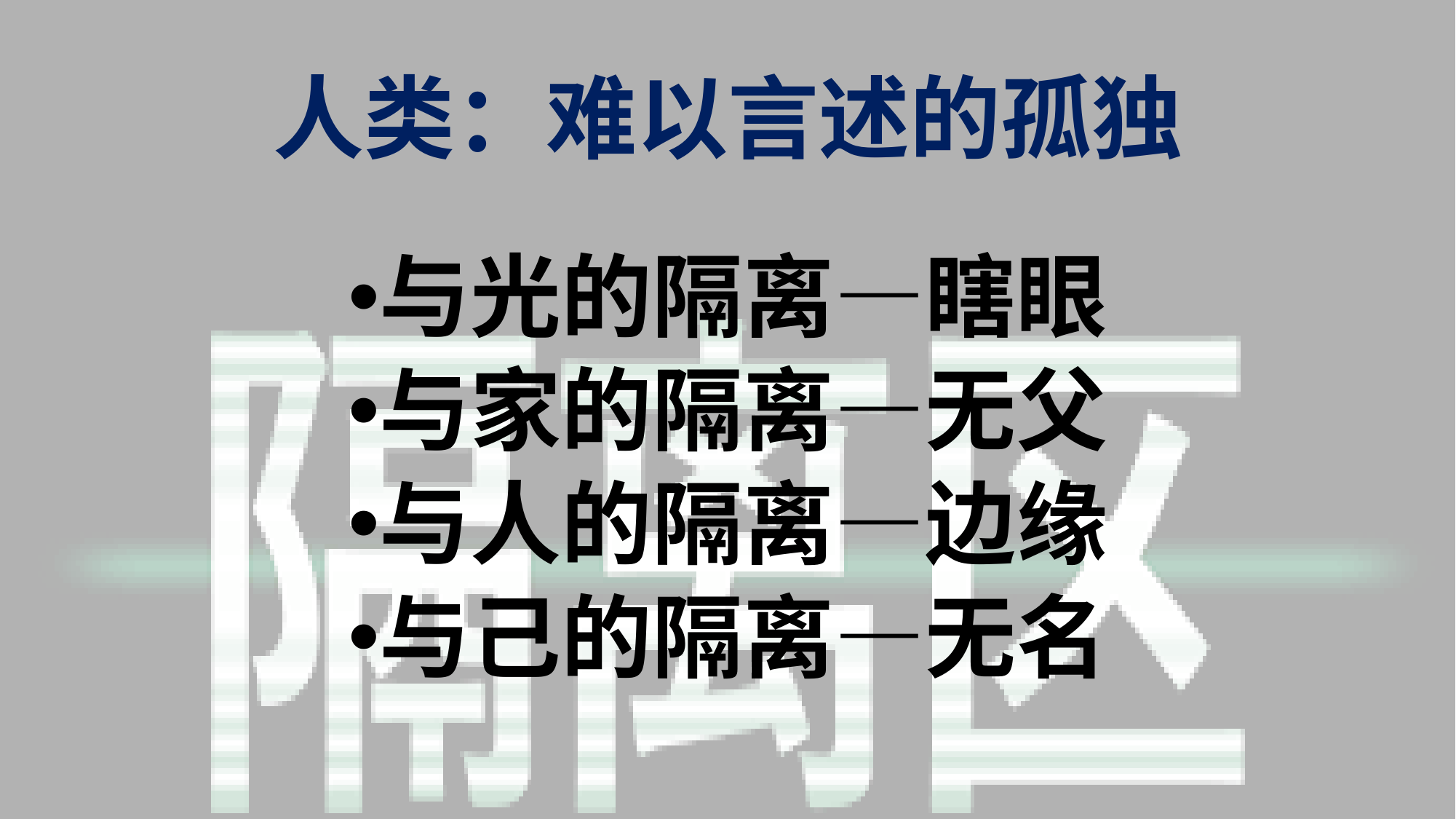

# 人类：难以言述的孤独
与光的隔离—瞎眼
与家的隔离—无父
与人的隔离—边缘
与己的隔离—无名